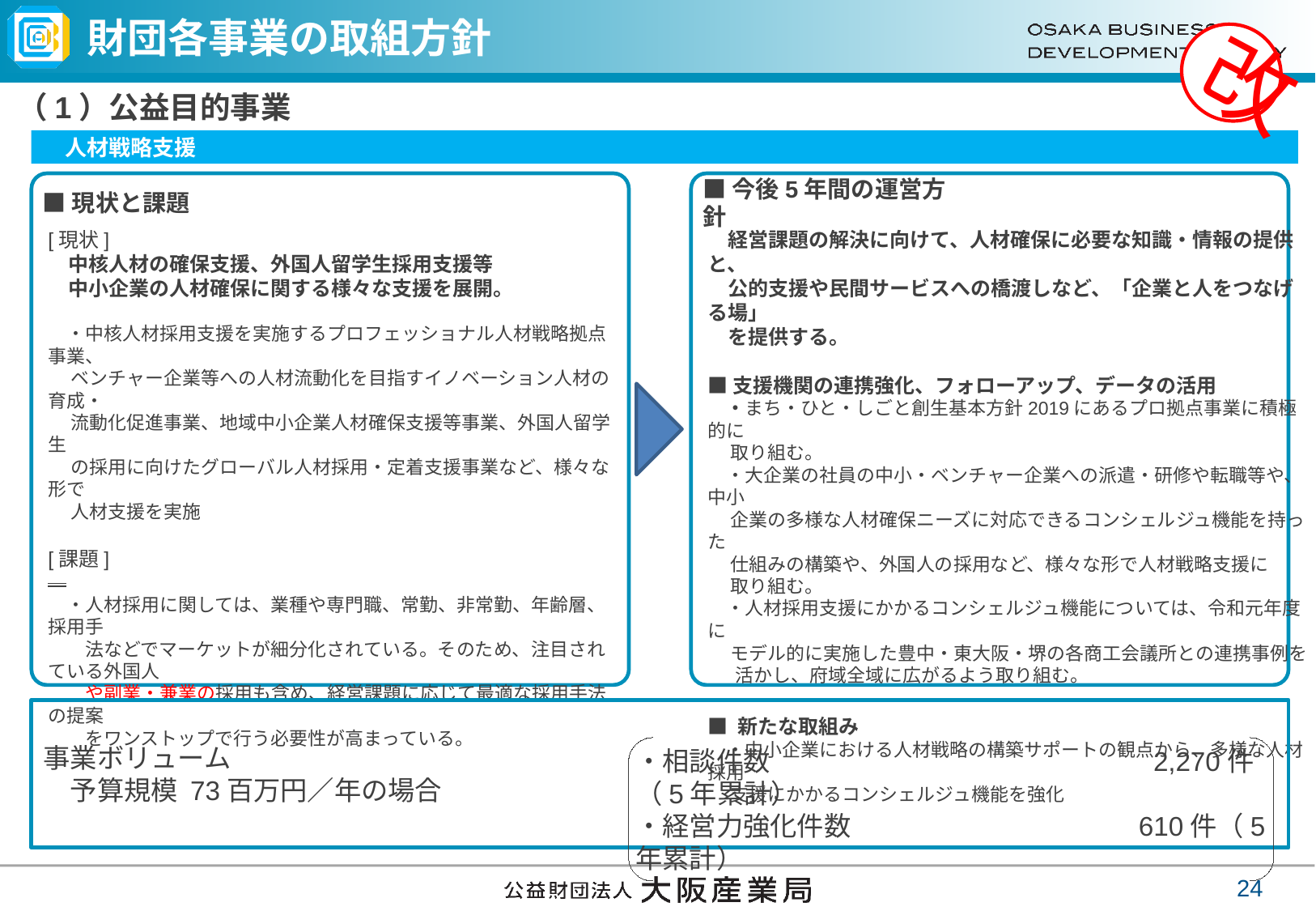

# 財団各事業の取組方針
改
（1）公益目的事業
　人材戦略支援

■現状と課題
■今後5年間の運営方針
[現状]
　中核人材の確保支援、外国人留学生採用支援等
　中小企業の人材確保に関する様々な支援を展開。

　・中核人材採用支援を実施するプロフェッショナル人材戦略拠点事業、
　 ベンチャー企業等への人材流動化を目指すイノベーション人材の育成・
　 流動化促進事業、地域中小企業人材確保支援等事業、外国人留学生
　 の採用に向けたグローバル人材採用・定着支援事業など、様々な形で
　 人材支援を実施

[課題]

　・人材採用に関しては、業種や専門職、常勤、非常勤、年齢層、採用手
　　法などでマーケットが細分化されている。そのため、注目されている外国人
　　や副業・兼業の採用も含め、経営課題に応じて最適な採用手法の提案
　　をワンストップで行う必要性が高まっている。
　経営課題の解決に向けて、人材確保に必要な知識・情報の提供と、
　公的支援や民間サービスへの橋渡しなど、「企業と人をつなげる場」
　を提供する。

■支援機関の連携強化、フォローアップ、データの活用
　・まち・ひと・しごと創生基本方針2019にあるプロ拠点事業に積極的に
　 取り組む。
　・大企業の社員の中小・ベンチャー企業への派遣・研修や転職等や、中小
　 企業の多様な人材確保ニーズに対応できるコンシェルジュ機能を持った
　 仕組みの構築や、外国人の採用など、様々な形で人材戦略支援に
　 取り組む。
　・人材採用支援にかかるコンシェルジュ機能については、令和元年度に
　 モデル的に実施した豊中・東大阪・堺の各商工会議所との連携事例を
 　活かし、府域全域に広がるよう取り組む。

■ 新たな取組み
　・中小企業における人材戦略の構築サポートの観点から、多様な人材採用
　 支援にかかるコンシェルジュ機能を強化

事業ボリューム
　予算規模 73百万円／年の場合
・相談件数　　　　　　　　　　　　　　2,270件（5年累計）
・経営力強化件数　　　　　　　　　　  610件（5年累計）
24